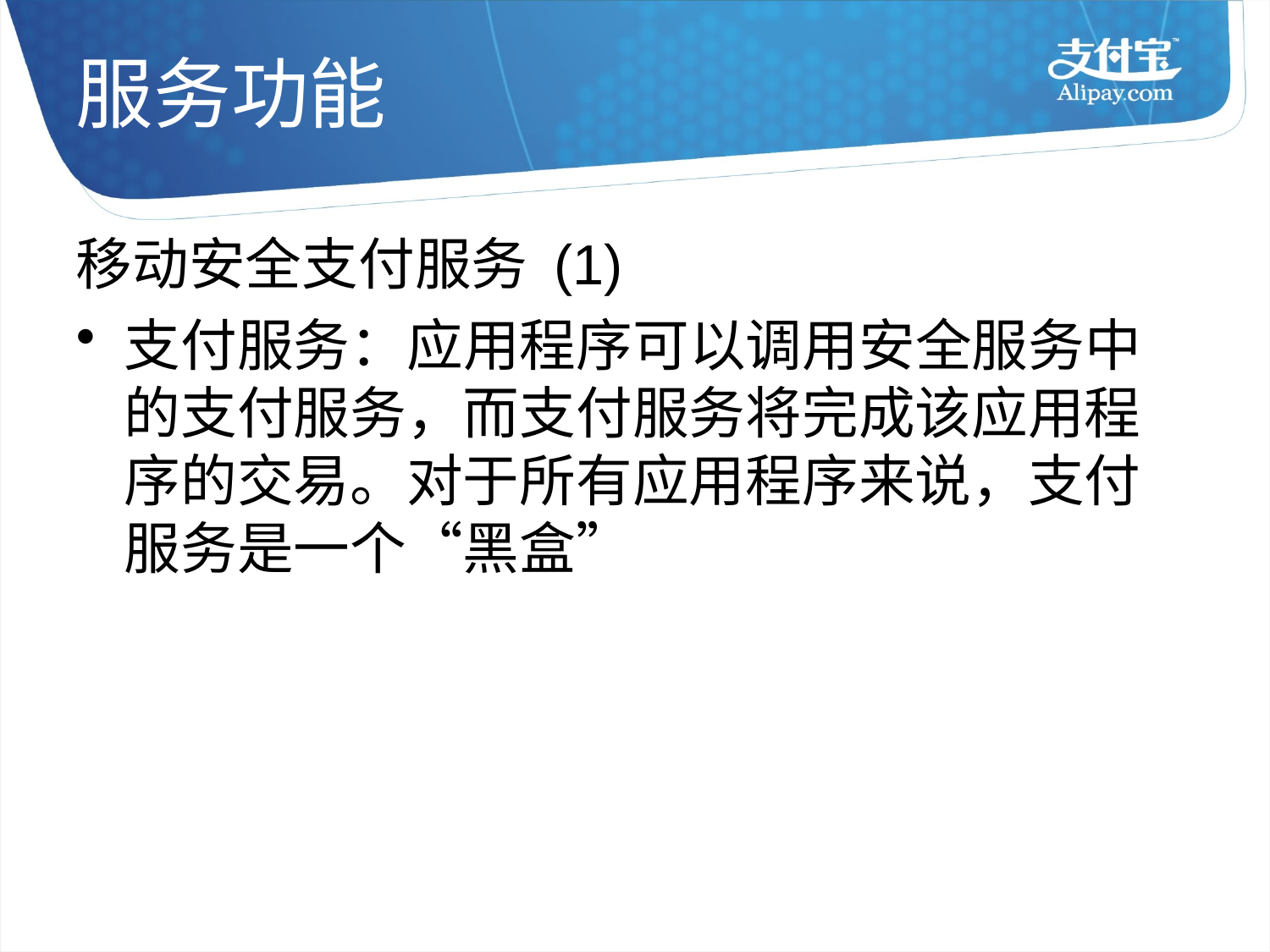

# 服务功能
移动安全支付服务 (1)
支付服务：应用程序可以调用安全服务中的支付服务，而支付服务将完成该应用程序的交易。对于所有应用程序来说，支付服务是一个“黑盒”